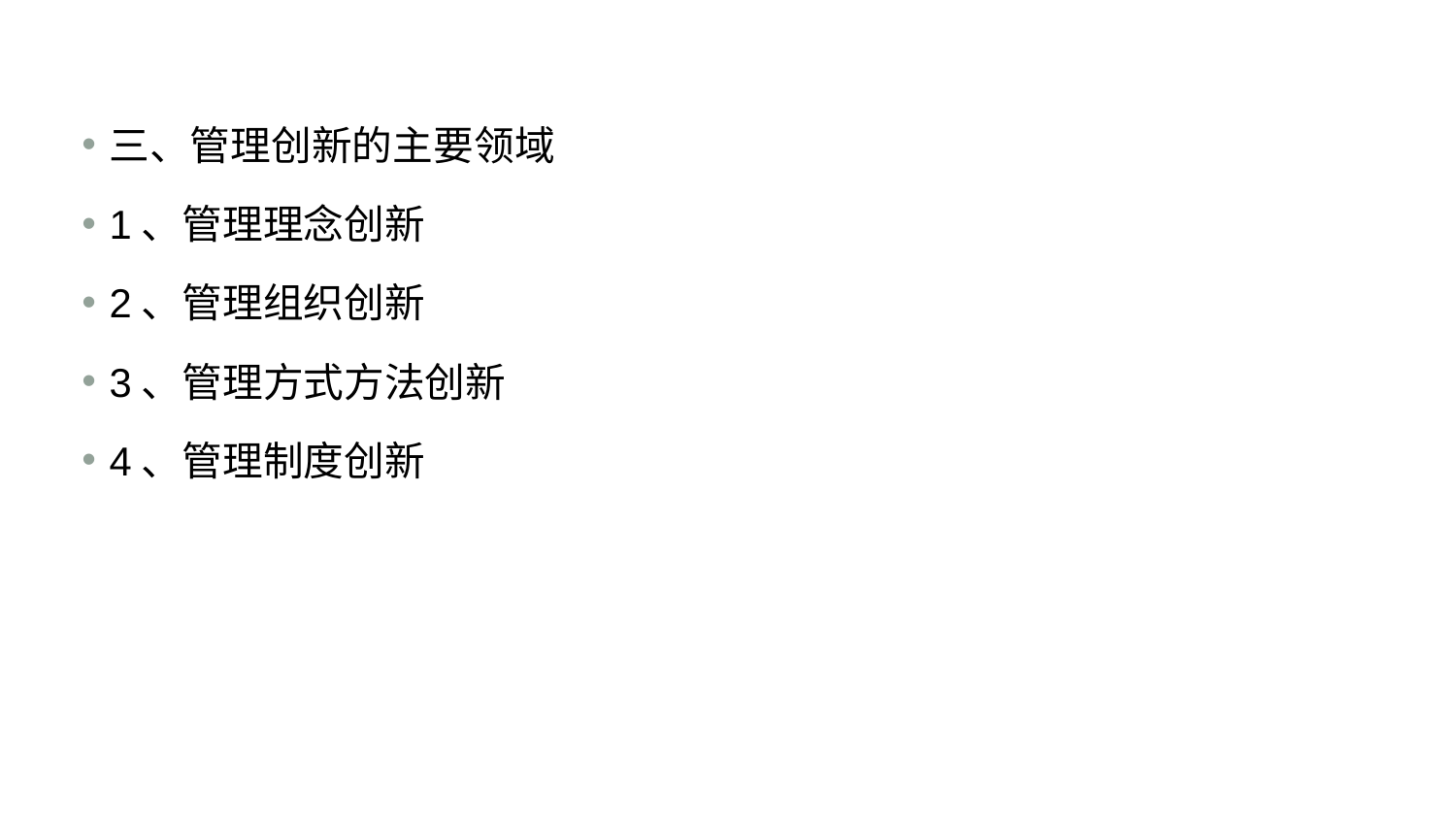

#
三、管理创新的主要领域
1、管理理念创新
2、管理组织创新
3、管理方式方法创新
4、管理制度创新